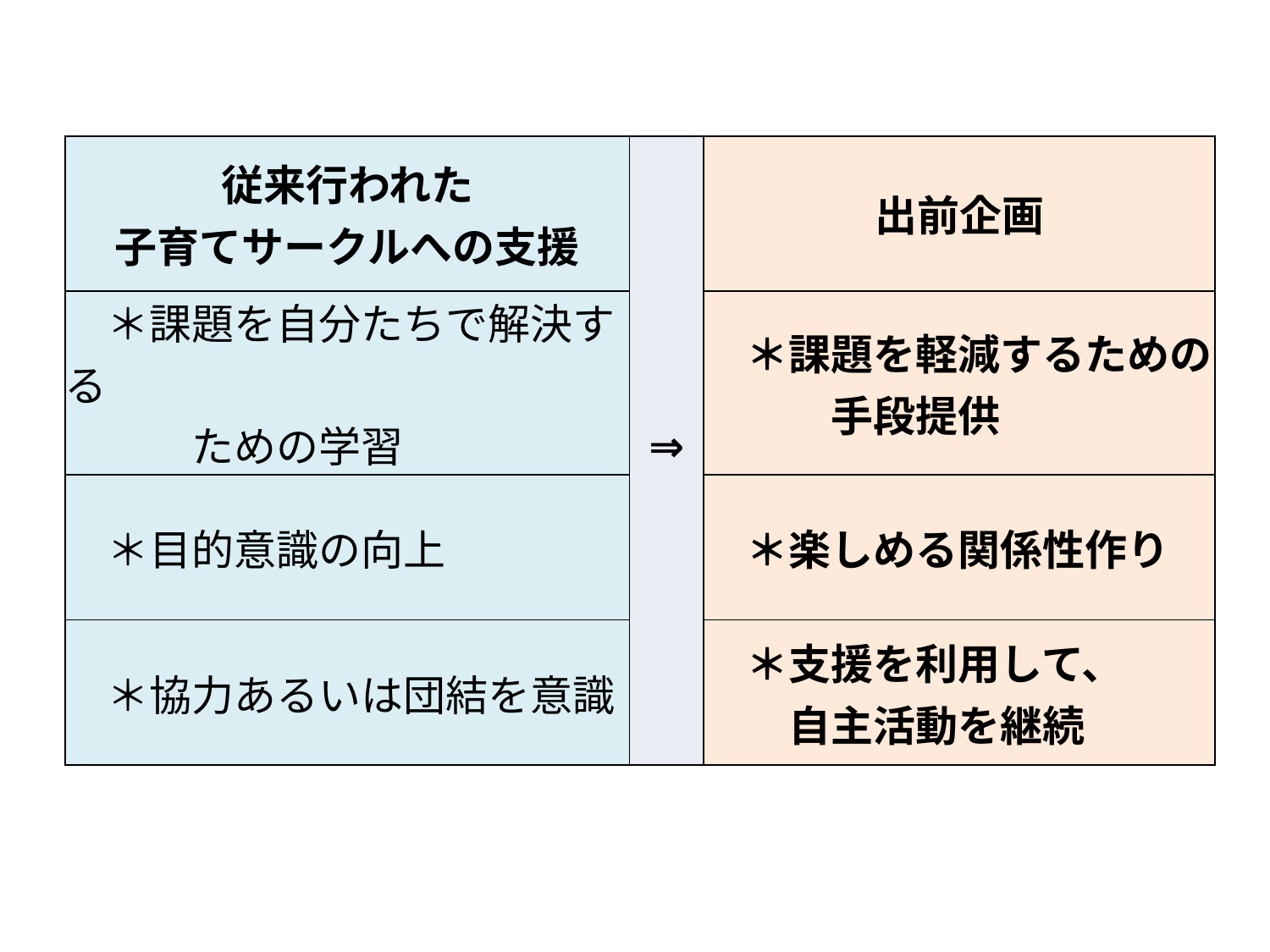

| 従来行われた 子育てサークルへの支援 | ⇒ | 出前企画 |
| --- | --- | --- |
| ＊課題を自分たちで解決する 　　　ための学習 |  | ＊課題を軽減するための 　　　手段提供 |
| ＊目的意識の向上 |  | ＊楽しめる関係性作り |
| ＊協力あるいは団結を意識 |  | ＊支援を利用して、 　　自主活動を継続 |